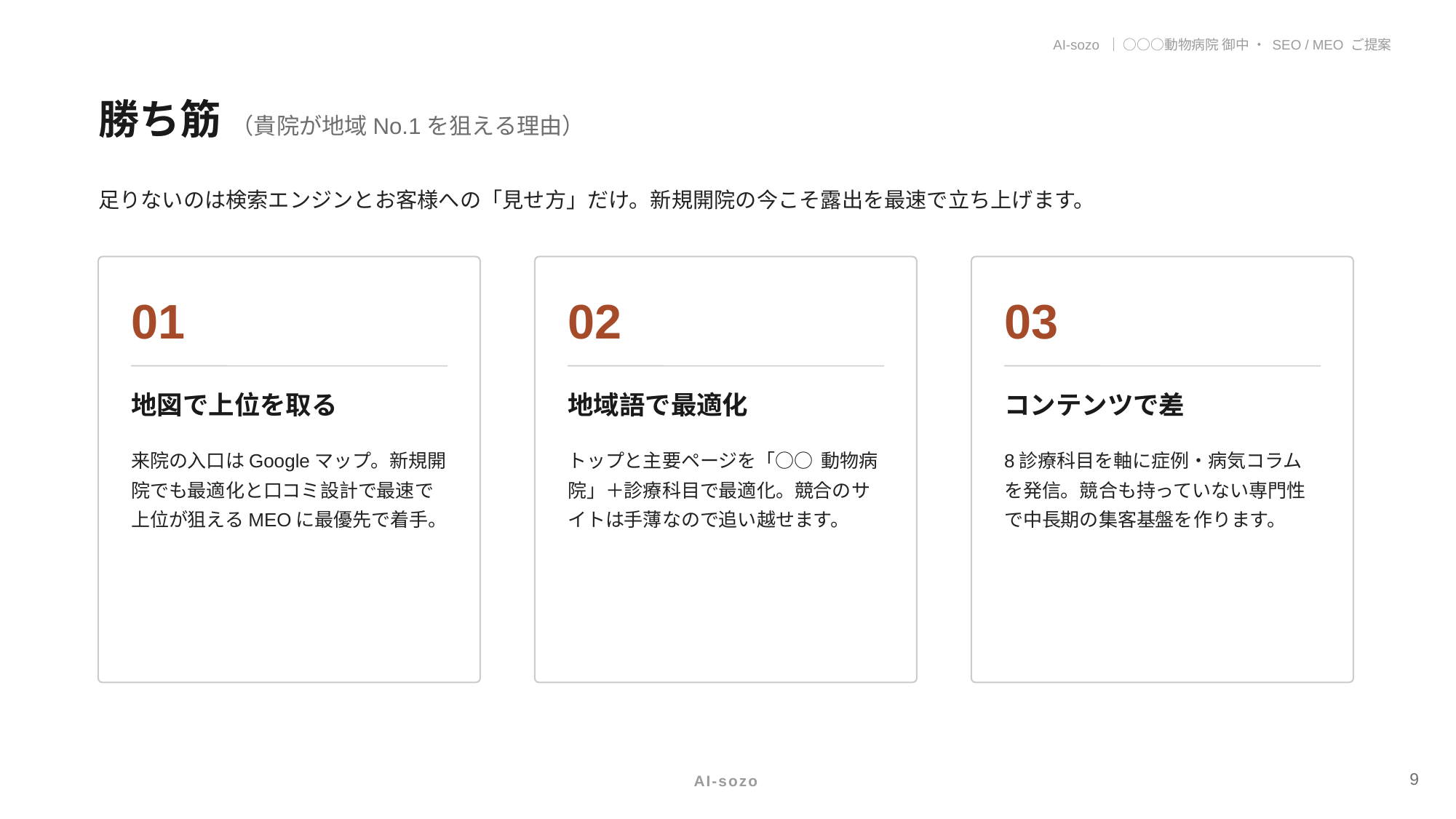

AI-sozo ｜ ○○○動物病院 御中 ・ SEO / MEO ご提案
勝ち筋  （貴院が地域No.1を狙える理由）
足りないのは検索エンジンとお客様への「見せ方」だけ。新規開院の今こそ露出を最速で立ち上げます。

01
02
03

地図で上位を取る
地域語で最適化
コンテンツで差
来院の入口はGoogleマップ。新規開院でも最適化と口コミ設計で最速で上位が狙えるMEOに最優先で着手。
トップと主要ページを「○○  動物病院」＋診療科目で最適化。競合のサイトは手薄なので追い越せます。
8診療科目を軸に症例・病気コラムを発信。競合も持っていない専門性で中長期の集客基盤を作ります。
9
AI-sozo